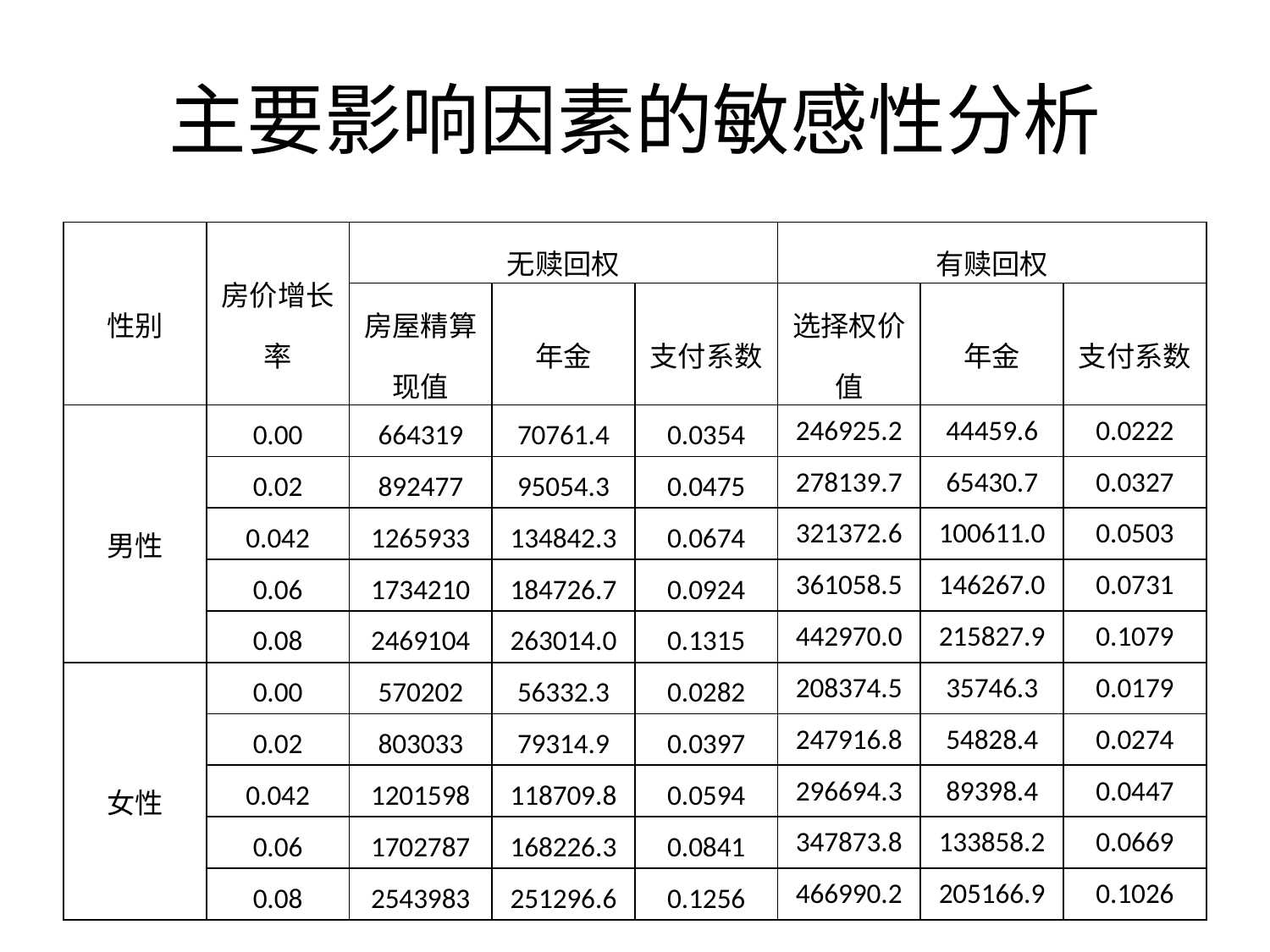

# 主要影响因素的敏感性分析
| 性别 | 房价增长率 | 无赎回权 |  |  | 有赎回权 |  |  |
| --- | --- | --- | --- | --- | --- | --- | --- |
|  |  | 房屋精算现值 | 年金 | 支付系数 | 选择权价值 | 年金 | 支付系数 |
| 男性 | 0.00 | 664319 | 70761.4 | 0.0354 | 246925.2 | 44459.6 | 0.0222 |
|  | 0.02 | 892477 | 95054.3 | 0.0475 | 278139.7 | 65430.7 | 0.0327 |
|  | 0.042 | 1265933 | 134842.3 | 0.0674 | 321372.6 | 100611.0 | 0.0503 |
|  | 0.06 | 1734210 | 184726.7 | 0.0924 | 361058.5 | 146267.0 | 0.0731 |
|  | 0.08 | 2469104 | 263014.0 | 0.1315 | 442970.0 | 215827.9 | 0.1079 |
| 女性 | 0.00 | 570202 | 56332.3 | 0.0282 | 208374.5 | 35746.3 | 0.0179 |
|  | 0.02 | 803033 | 79314.9 | 0.0397 | 247916.8 | 54828.4 | 0.0274 |
|  | 0.042 | 1201598 | 118709.8 | 0.0594 | 296694.3 | 89398.4 | 0.0447 |
|  | 0.06 | 1702787 | 168226.3 | 0.0841 | 347873.8 | 133858.2 | 0.0669 |
|  | 0.08 | 2543983 | 251296.6 | 0.1256 | 466990.2 | 205166.9 | 0.1026 |